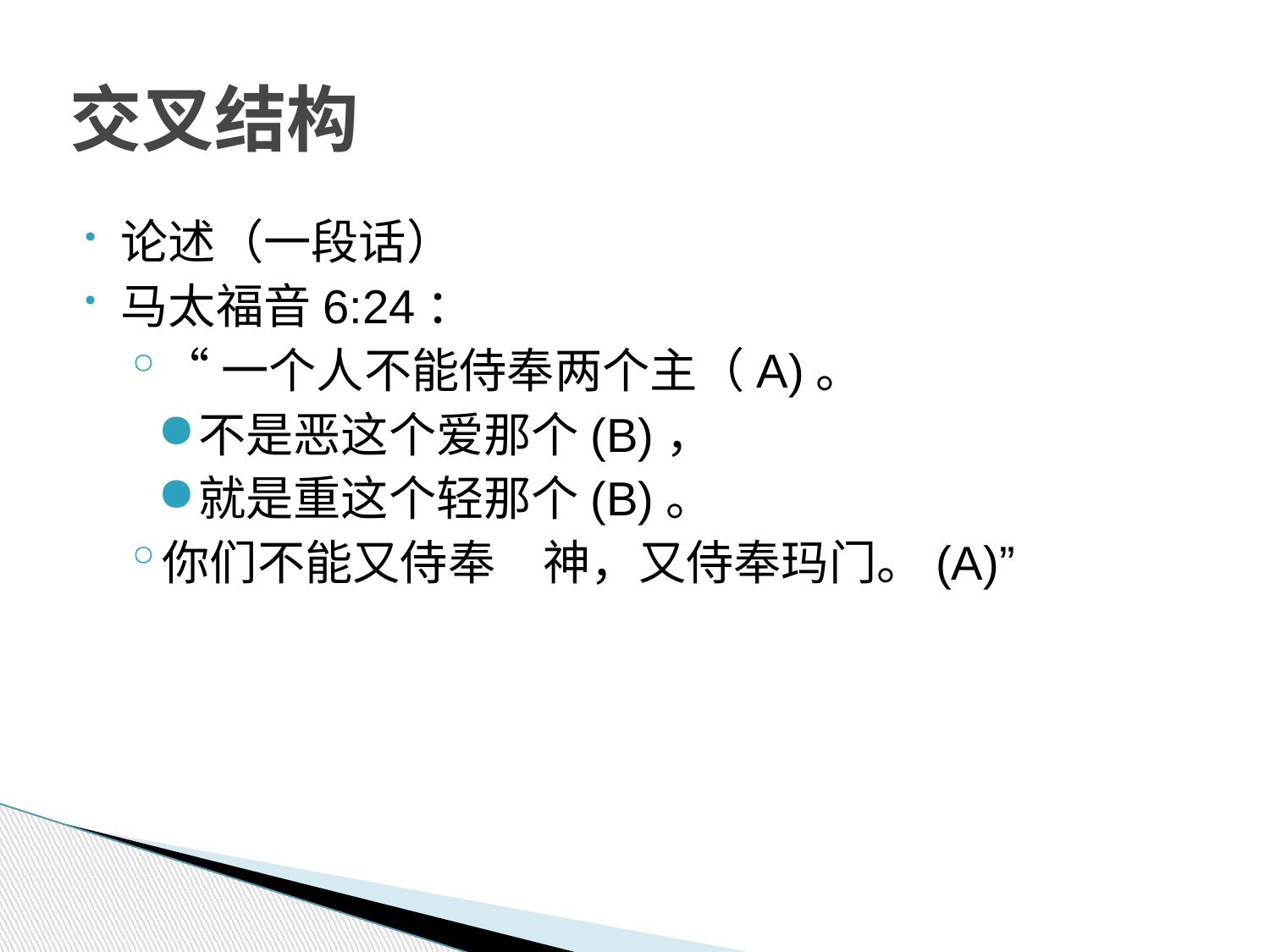

# 交叉结构
论述（一段话）
马太福音6:24：
“一个人不能侍奉两个主（A)。
不是恶这个爱那个(B)，
就是重这个轻那个(B)。
你们不能又侍奉　神，又侍奉玛门。(A)”